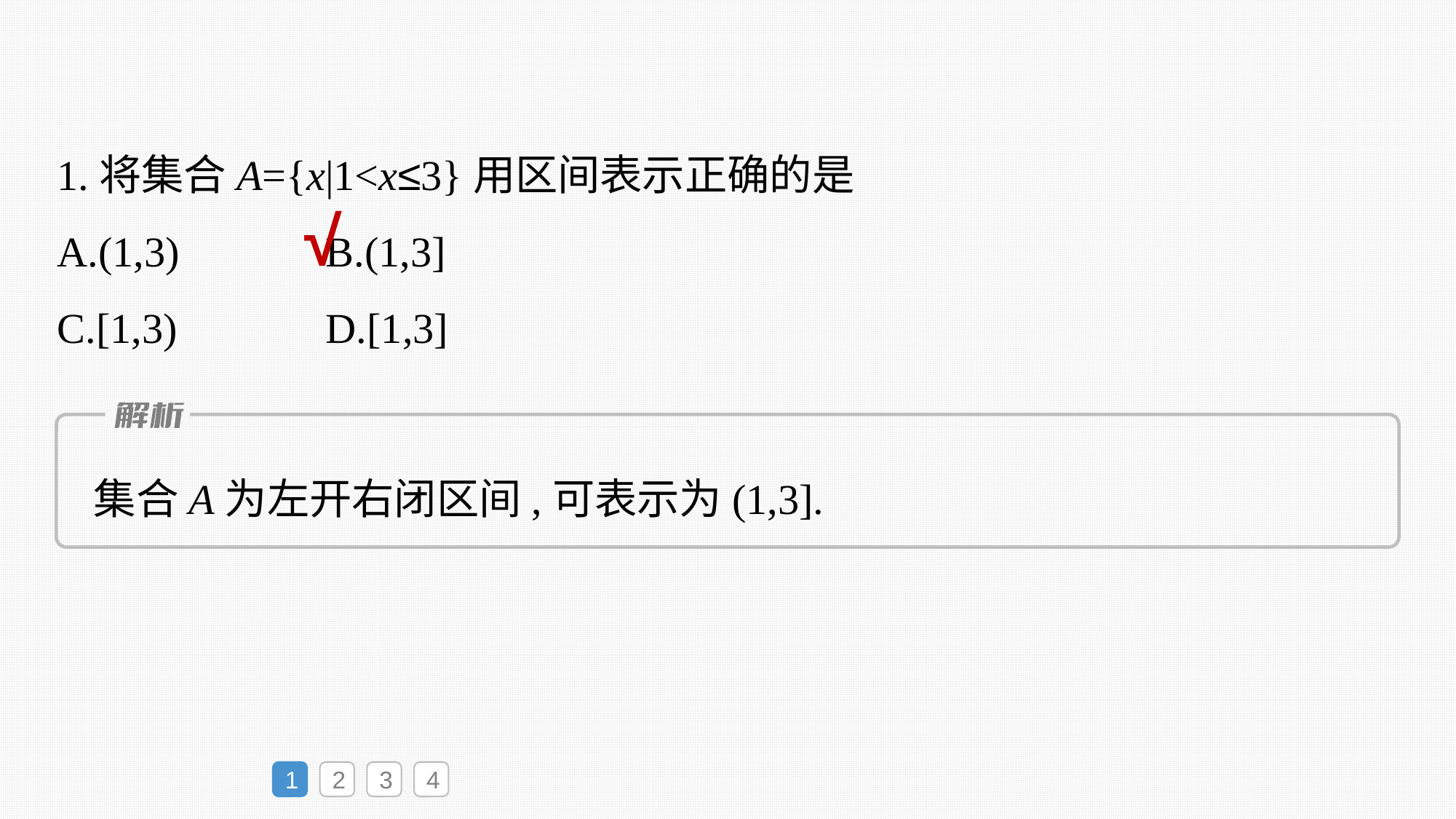

1.将集合A={x|1<x≤3}用区间表示正确的是
A.(1,3)	B.(1,3]
C.[1,3)	D.[1,3]
√

集合A为左开右闭区间,可表示为(1,3].
1
2
3
4